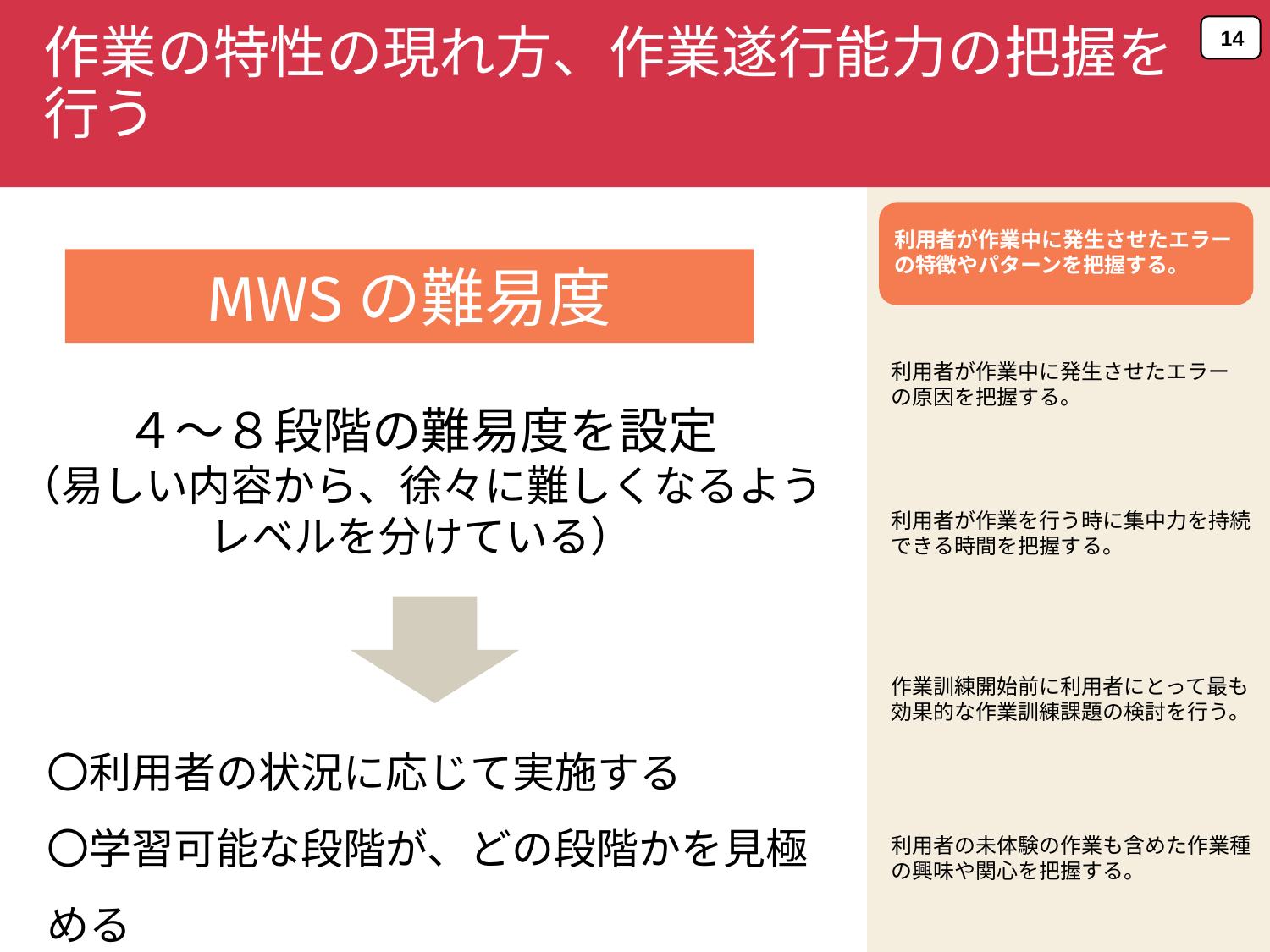

14

作業の特性の現れ方、作業遂行能力の把握を行う

利用者が作業中に発生させたエラーの特徴やパターンを把握する。
利用者が作業中に発生させたエラーの原因を把握する。
利用者が作業を行う時に集中力を持続できる時間を把握する。
作業訓練開始前に利用者にとって最も効果的な作業訓練課題の検討を行う。
利用者の未体験の作業も含めた作業種の興味や関心を把握する。
MWSの難易度
４～８段階の難易度を設定
（易しい内容から、徐々に難しくなるようレベルを分けている）

〇利用者の状況に応じて実施する
〇学習可能な段階が、どの段階かを見極める